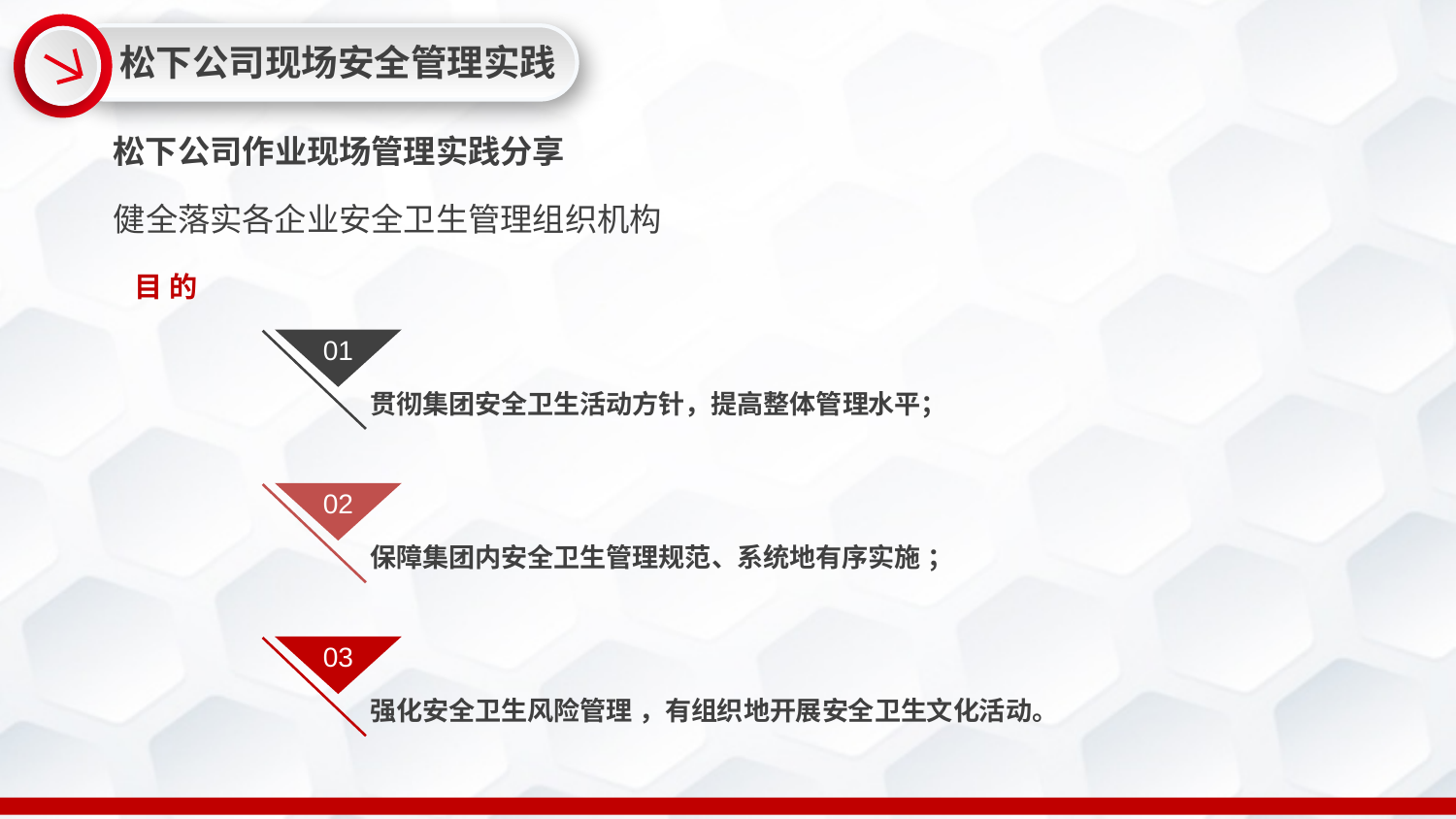

松下公司现场安全管理实践
松下公司作业现场管理实践分享
健全落实各企业安全卫生管理组织机构
目 的
01
贯彻集团安全卫生活动方针，提高整体管理水平；
02
保障集团内安全卫生管理规范、系统地有序实施 ；
03
强化安全卫生风险管理 ，有组织地开展安全卫生文化活动。